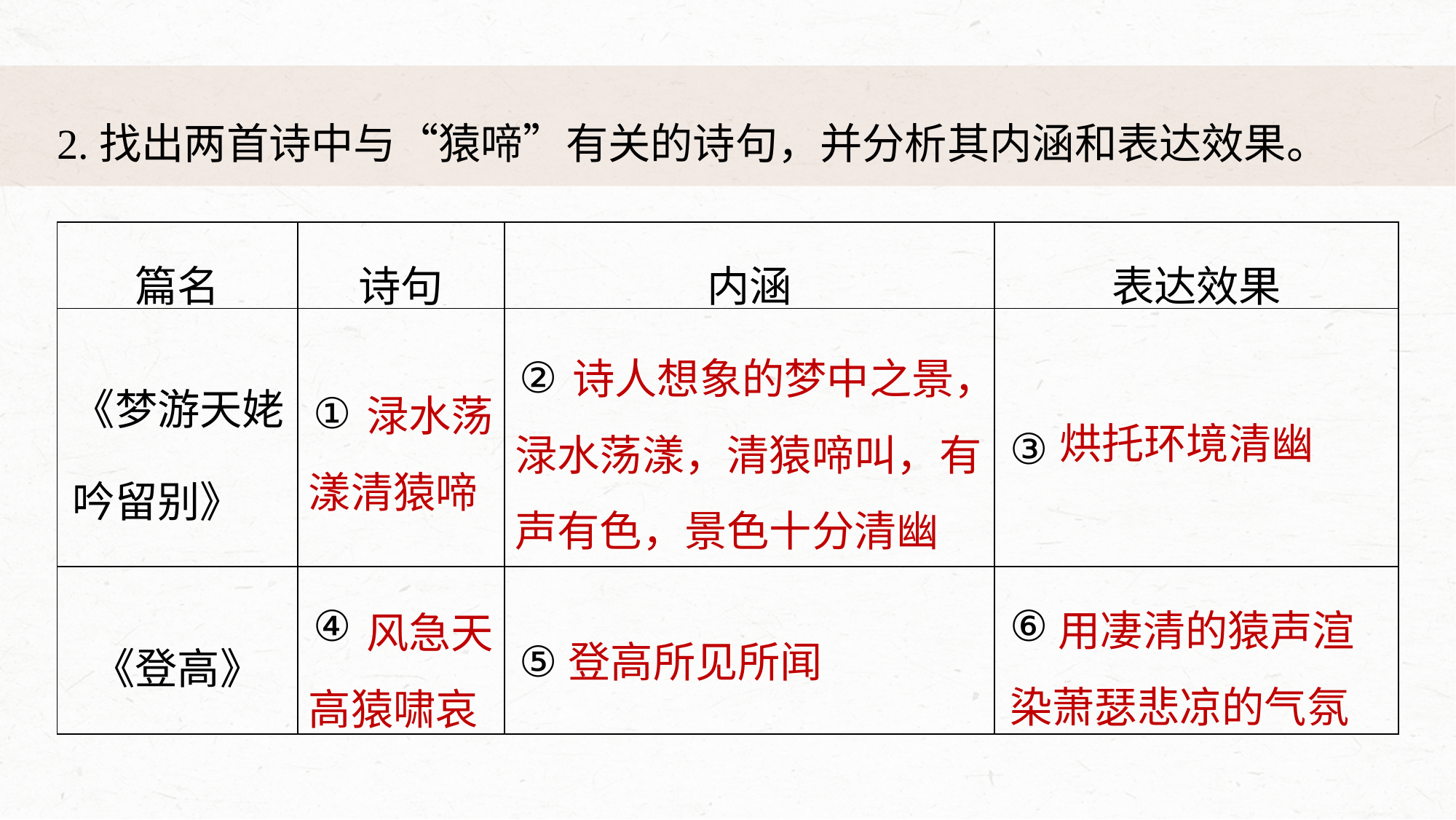

2.找出两首诗中与“猿啼”有关的诗句，并分析其内涵和表达效果。
| 篇名 | 诗句 | 内涵 | 表达效果 |
| --- | --- | --- | --- |
| 《梦游天姥吟留别》 | ① | ② | ③ |
| 《登高》 | ④ | ⑤ | ⑥ |
     诗人想象的梦中之景，渌水荡漾，清猿啼叫，有声有色，景色十分清幽
     渌水荡漾清猿啼
烘托环境清幽
    用凄清的猿声渲染萧瑟悲凉的气氛
     风急天高猿啸哀
登高所见所闻